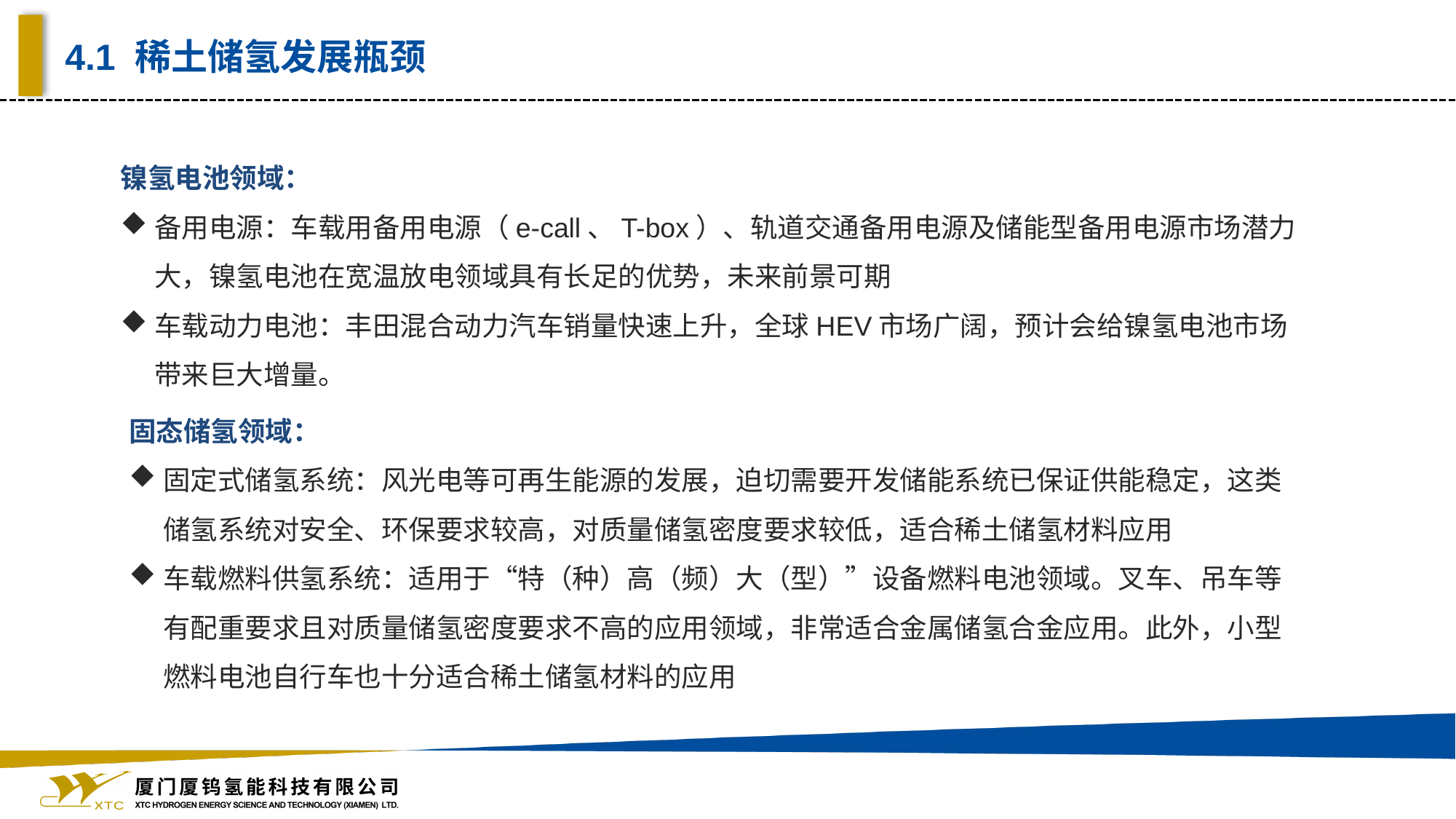

4.1 稀土储氢发展瓶颈
镍氢电池领域：
备用电源：车载用备用电源（e-call、T-box）、轨道交通备用电源及储能型备用电源市场潜力大，镍氢电池在宽温放电领域具有长足的优势，未来前景可期
车载动力电池：丰田混合动力汽车销量快速上升，全球HEV市场广阔，预计会给镍氢电池市场带来巨大增量。
固态储氢领域：
固定式储氢系统：风光电等可再生能源的发展，迫切需要开发储能系统已保证供能稳定，这类储氢系统对安全、环保要求较高，对质量储氢密度要求较低，适合稀土储氢材料应用
车载燃料供氢系统：适用于“特（种）高（频）大（型）”设备燃料电池领域。叉车、吊车等有配重要求且对质量储氢密度要求不高的应用领域，非常适合金属储氢合金应用。此外，小型燃料电池自行车也十分适合稀土储氢材料的应用